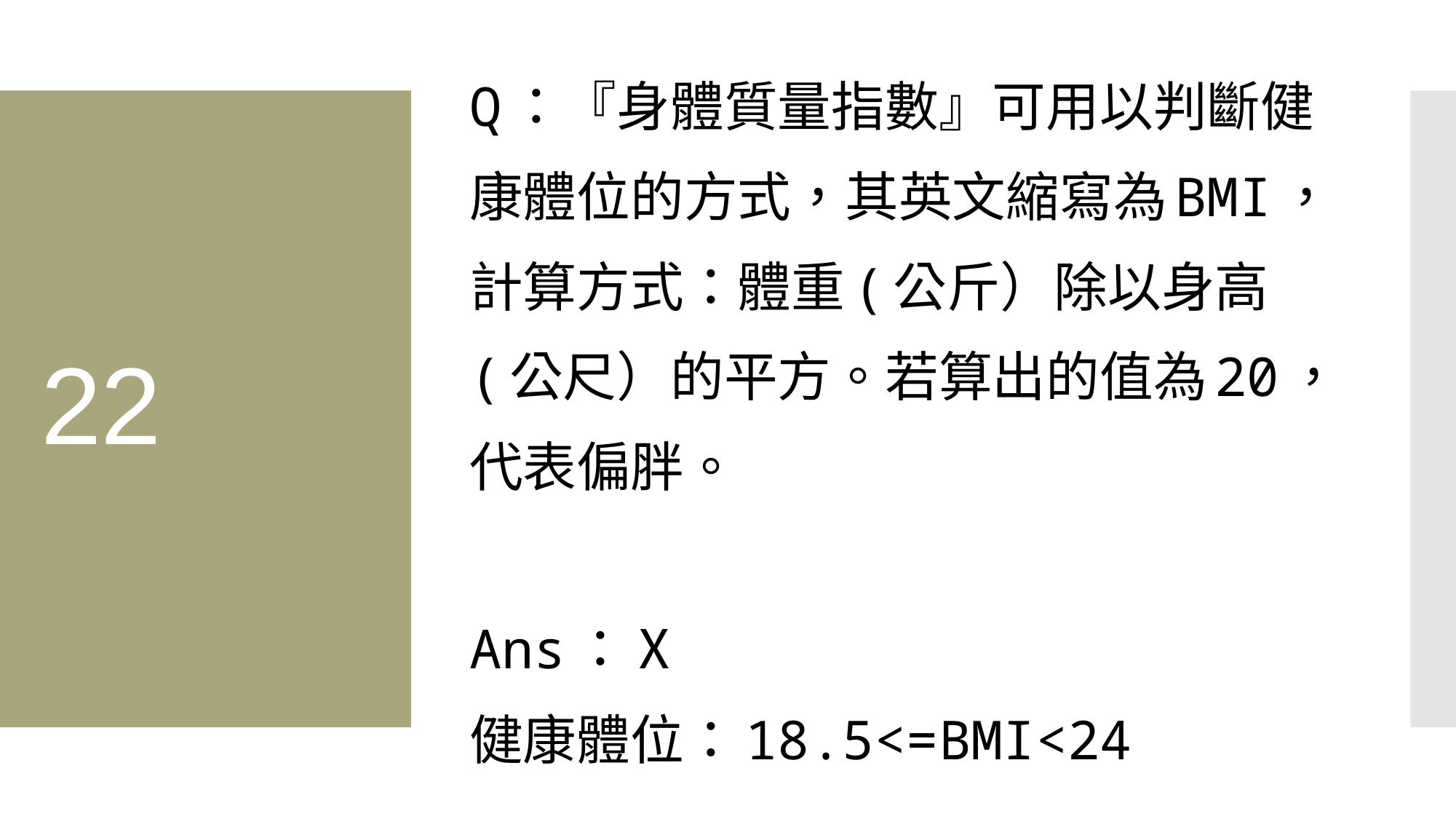

Q：『身體質量指數』可用以判斷健康體位的方式，其英文縮寫為BMI，計算方式：體重(公斤）除以身高(公尺）的平方。若算出的值為20，代表偏胖。

Ans：Ⅹ
健康體位：18.5<=BMI<24
# 22